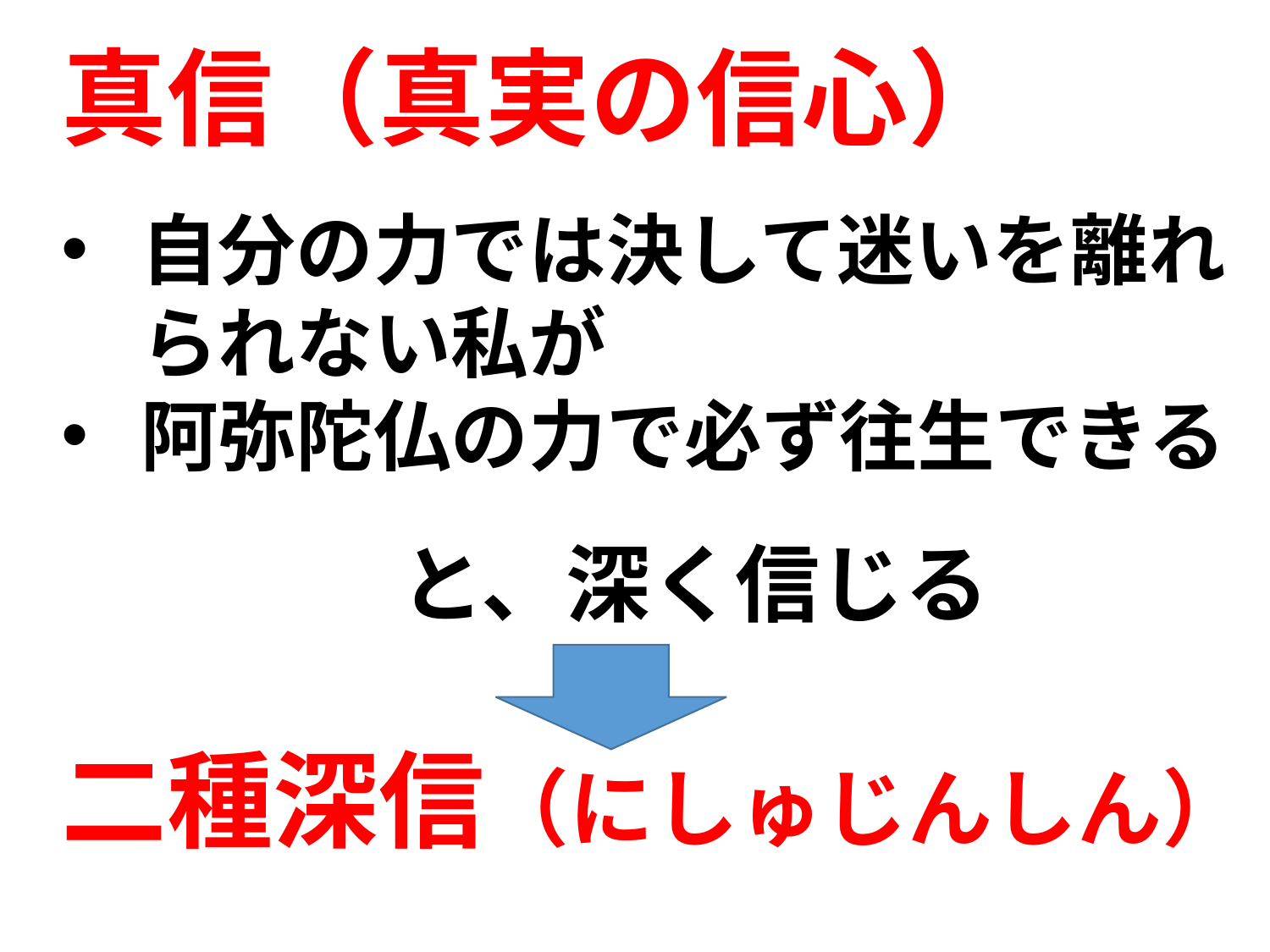

真信（真実の信心）

自分の力では決して迷いを離れられない私が
阿弥陀仏の力で必ず往生できる

　　　　と、深く信じる

二種深信（にしゅじんしん）